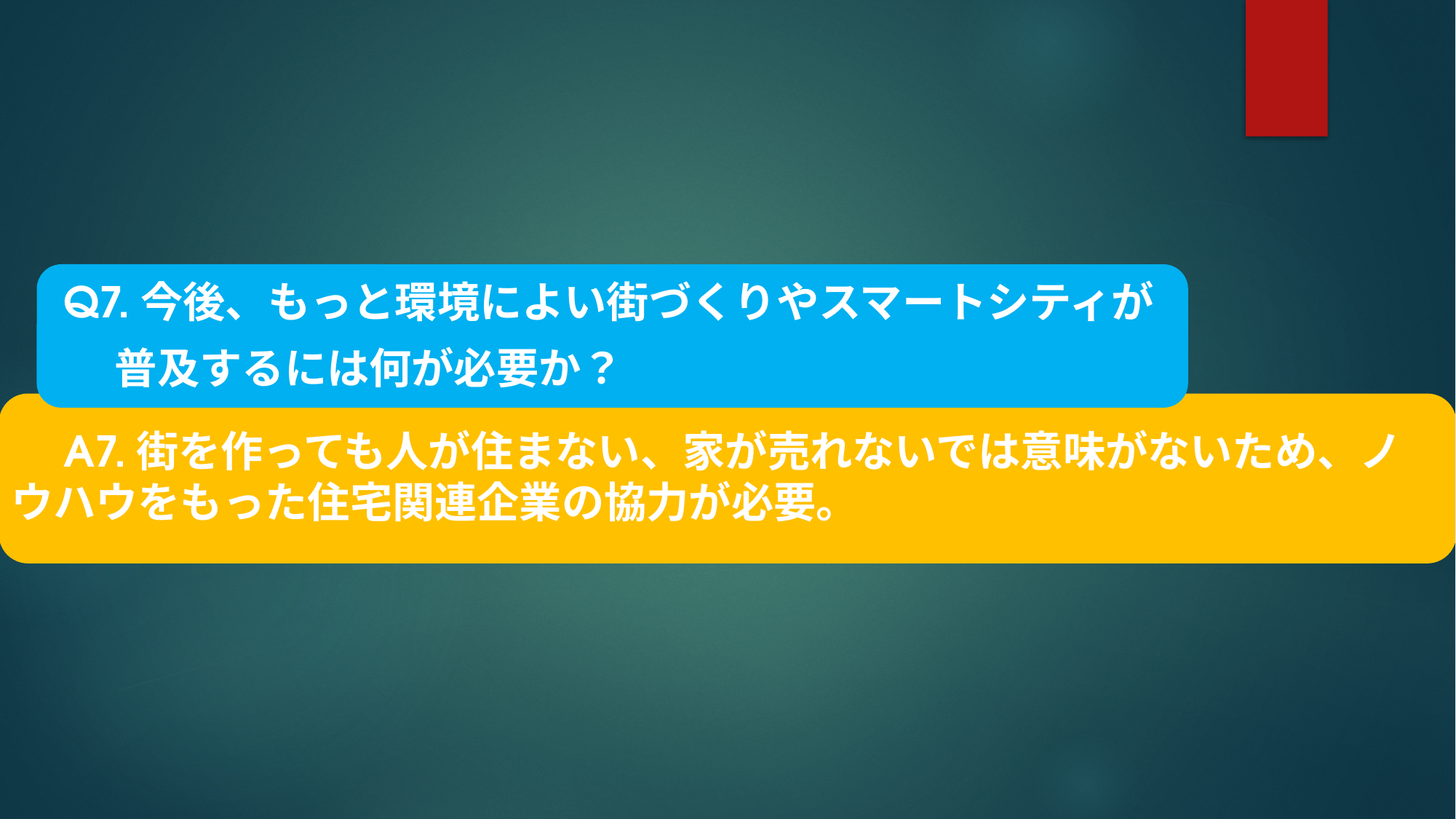

Q7.今後、もっと環境によい街づくりやスマートシティが
　　  普及するには何が必要か？

　A7.街を作っても人が住まない、家が売れないでは意味がないため、ノウハウをもった住宅関連企業の協力が必要。